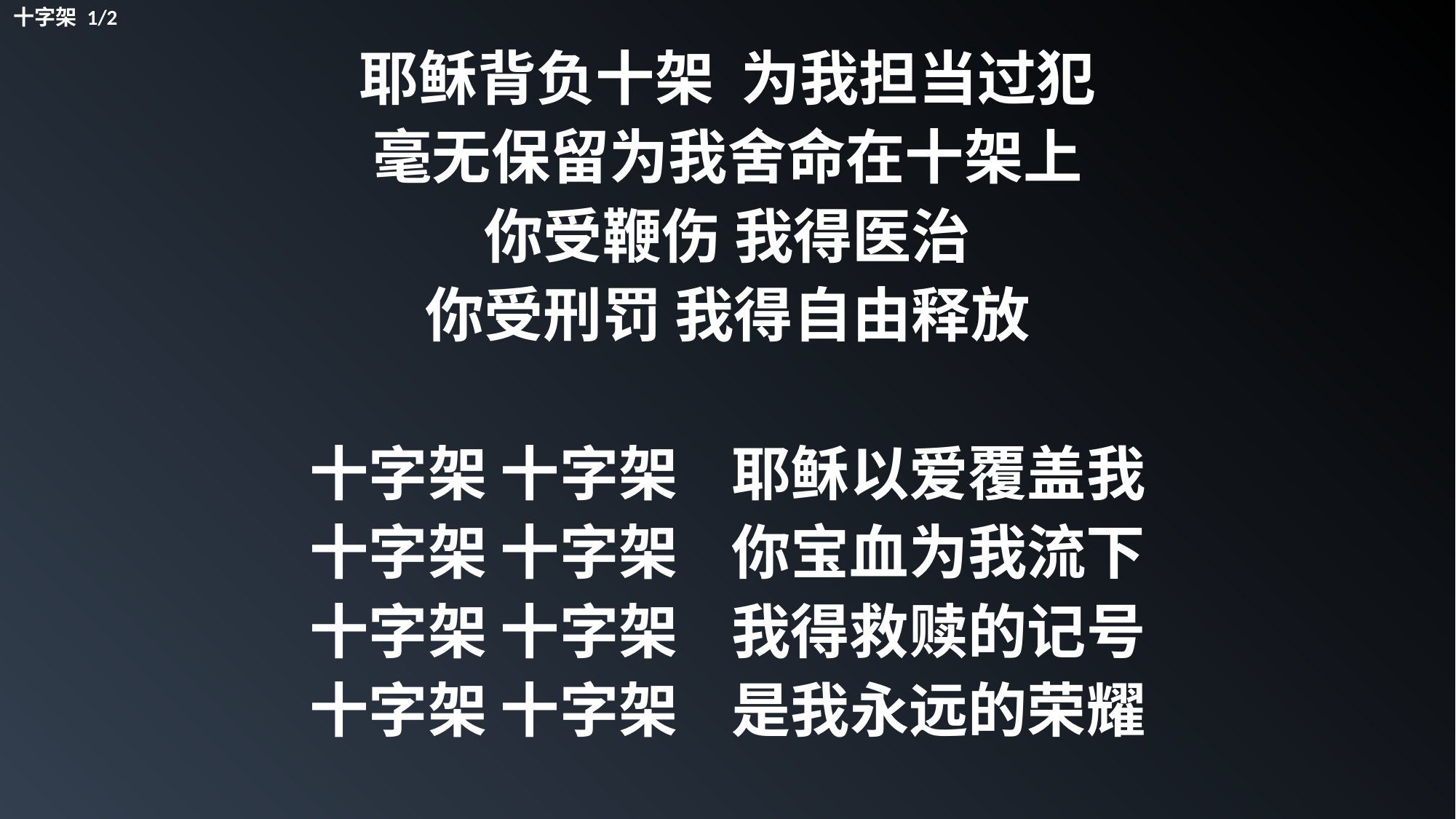

十字架 1/2
耶稣背负十架  为我担当过犯
毫无保留为我舍命在十架上
你受鞭伤 我得医治
你受刑罚 我得自由释放

十字架 十字架    耶稣以爱覆盖我
十字架 十字架    你宝血为我流下
十字架 十字架    我得救赎的记号
十字架 十字架    是我永远的荣耀